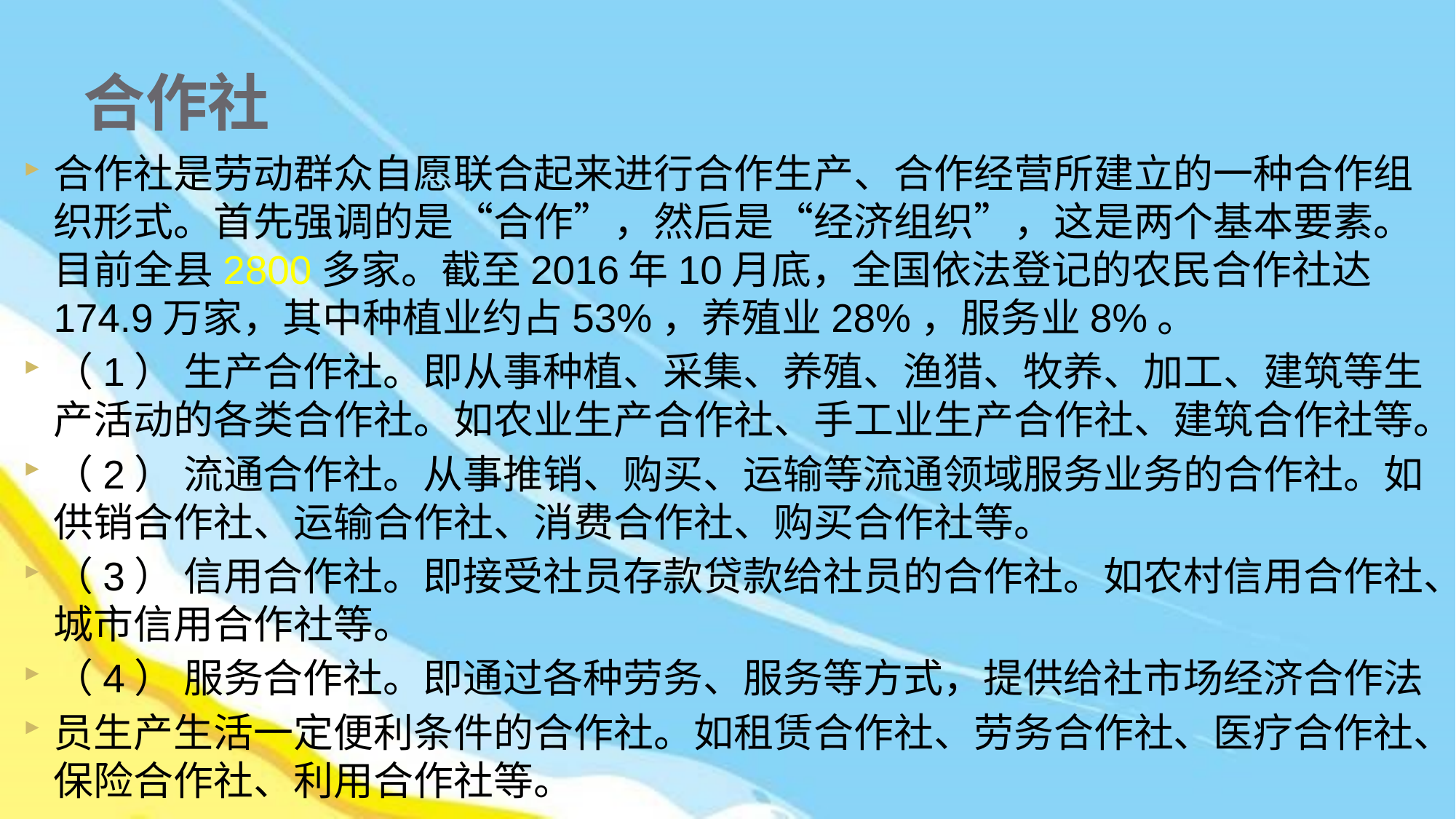

# 合作社
合作社是劳动群众自愿联合起来进行合作生产、合作经营所建立的一种合作组织形式。首先强调的是“合作”，然后是“经济组织”，这是两个基本要素。目前全县2800多家。截至2016年10月底，全国依法登记的农民合作社达174.9万家，其中种植业约占53%，养殖业28%，服务业8%。
（1） 生产合作社。即从事种植、采集、养殖、渔猎、牧养、加工、建筑等生产活动的各类合作社。如农业生产合作社、手工业生产合作社、建筑合作社等。
（2） 流通合作社。从事推销、购买、运输等流通领域服务业务的合作社。如供销合作社、运输合作社、消费合作社、购买合作社等。
（3） 信用合作社。即接受社员存款贷款给社员的合作社。如农村信用合作社、城市信用合作社等。
（4） 服务合作社。即通过各种劳务、服务等方式，提供给社市场经济合作法
员生产生活一定便利条件的合作社。如租赁合作社、劳务合作社、医疗合作社、保险合作社、利用合作社等。